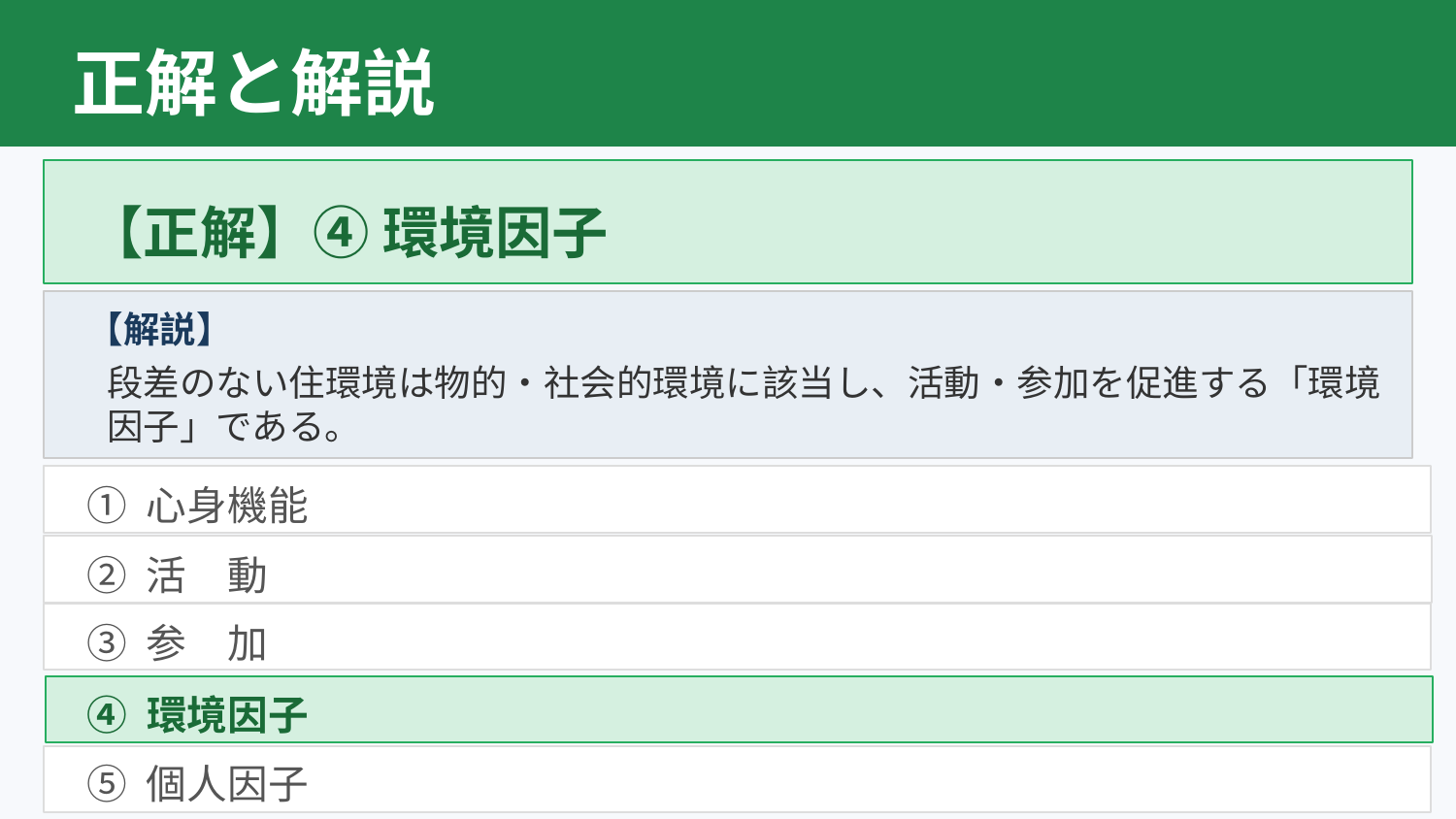

正解と解説

【正解】④ 環境因子

【解説】
段差のない住環境は物的・社会的環境に該当し、活動・参加を促進する「環境因子」である。

① 心身機能

② 活　動

③ 参　加

④ 環境因子

⑤ 個人因子